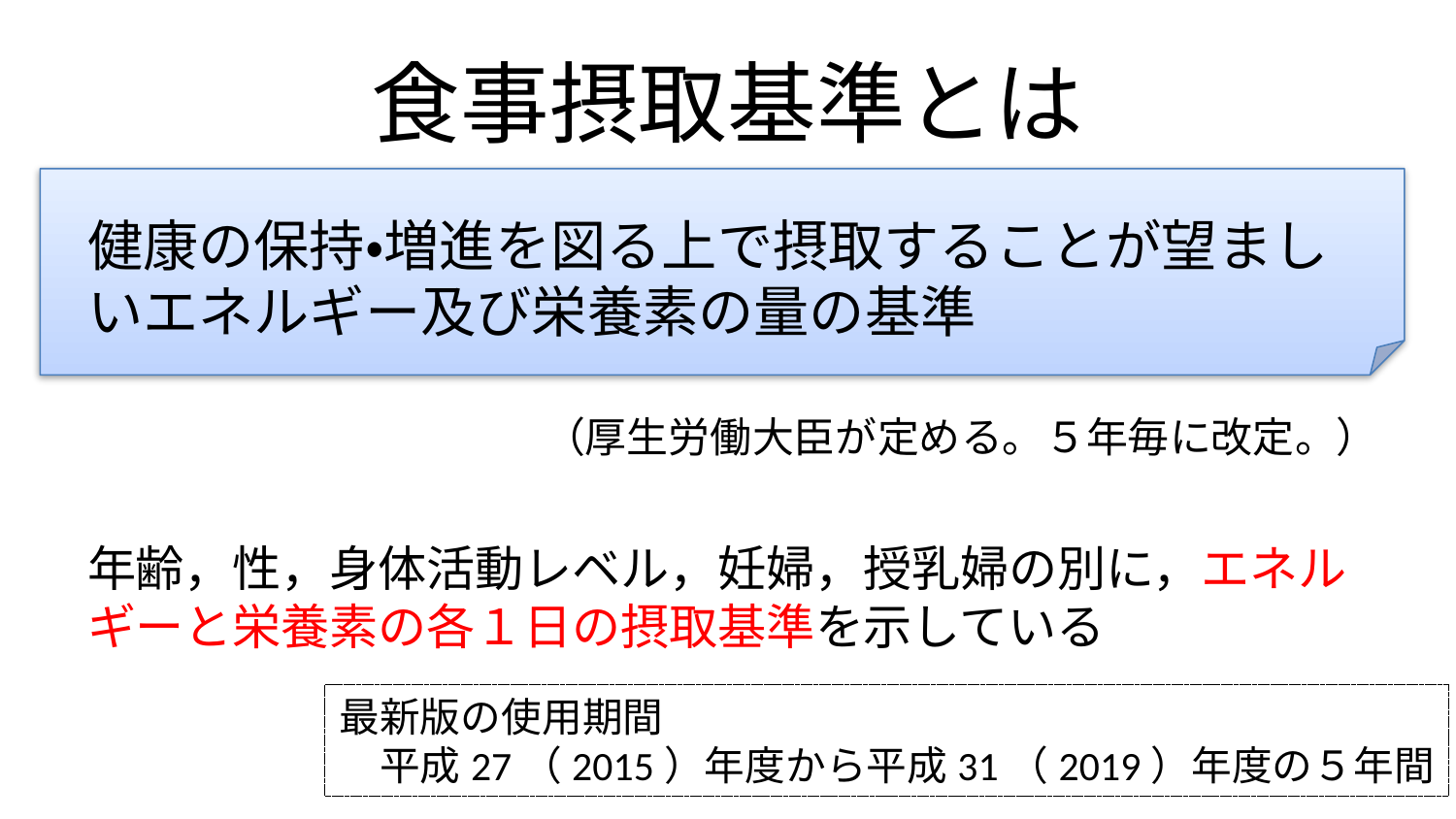

# 食事摂取基準とは

健康の保持・増進を図る上で摂取することが望ましいエネルギー及び栄養素の量の基準

（厚生労働大臣が定める。５年毎に改定。）

年齢，性，身体活動レベル，妊婦，授乳婦の別に，エネルギーと栄養素の各１日の摂取基準を示している
最新版の使用期間
　平成27（2015）年度から平成31（2019）年度の５年間